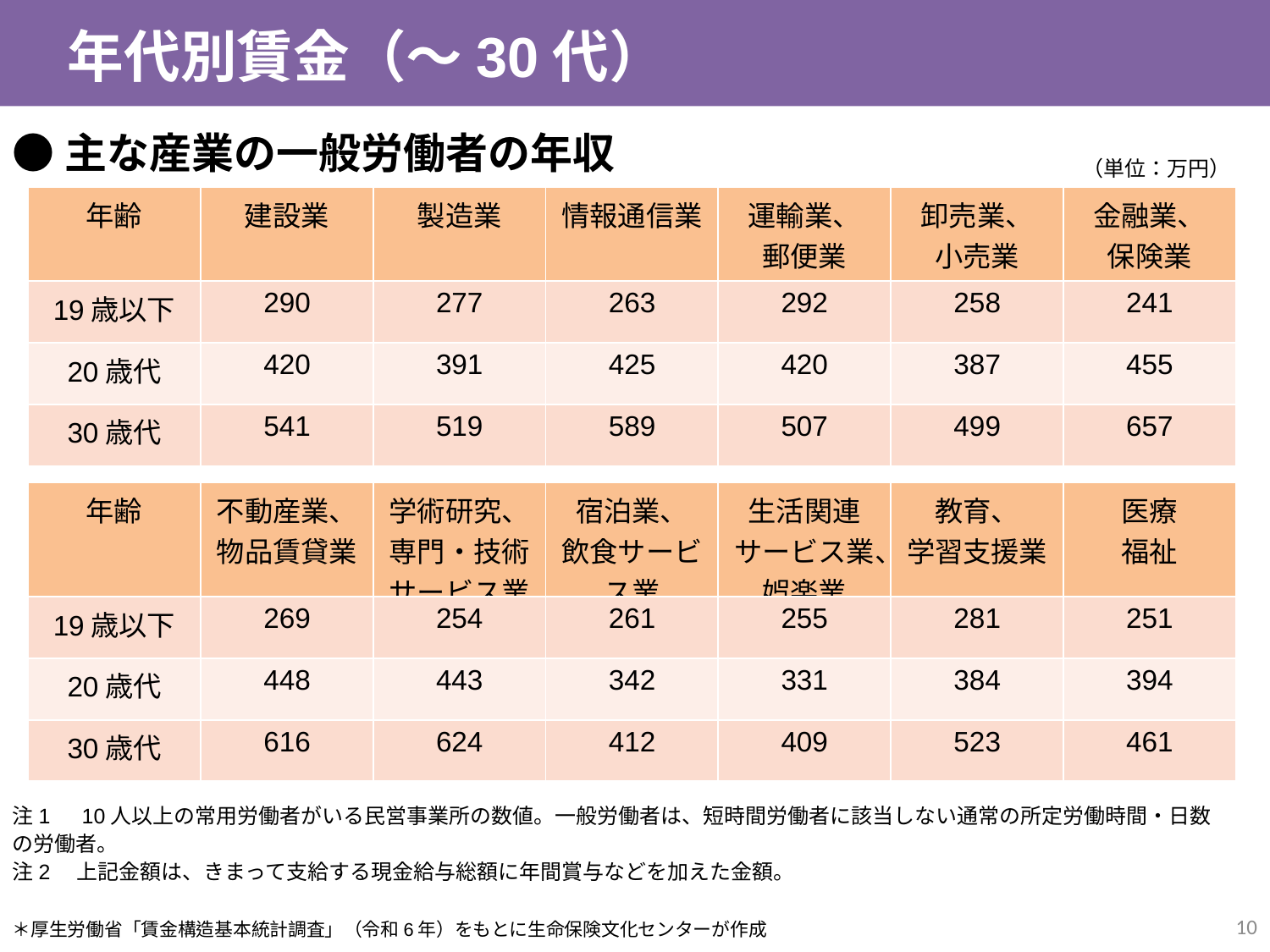

年代別賃金（～30代）
●主な産業の一般労働者の年収
（単位：万円）
| 年齢 | 建設業 | 製造業 | 情報通信業 | 運輸業、 郵便業 | 卸売業、 小売業 | 金融業、 保険業 |
| --- | --- | --- | --- | --- | --- | --- |
| 19歳以下 | 290 | 277 | 263 | 292 | 258 | 241 |
| 20歳代 | 420 | 391 | 425 | 420 | 387 | 455 |
| 30歳代 | 541 | 519 | 589 | 507 | 499 | 657 |
| 年齢 | 不動産業、 物品賃貸業 | 学術研究、 専門・技術 サービス業 | 宿泊業、 飲食サービス業 | 生活関連サービス業、 娯楽業 | 教育、 学習支援業 | 医療 福祉 |
| --- | --- | --- | --- | --- | --- | --- |
| 19歳以下 | 269 | 254 | 261 | 255 | 281 | 251 |
| 20歳代 | 448 | 443 | 342 | 331 | 384 | 394 |
| 30歳代 | 616 | 624 | 412 | 409 | 523 | 461 |
注1　10人以上の常用労働者がいる民営事業所の数値。一般労働者は、短時間労働者に該当しない通常の所定労働時間・日数の労働者。
注2　上記金額は、きまって支給する現金給与総額に年間賞与などを加えた金額。
10
＊厚生労働省「賃金構造基本統計調査」（令和6年）をもとに生命保険文化センターが作成